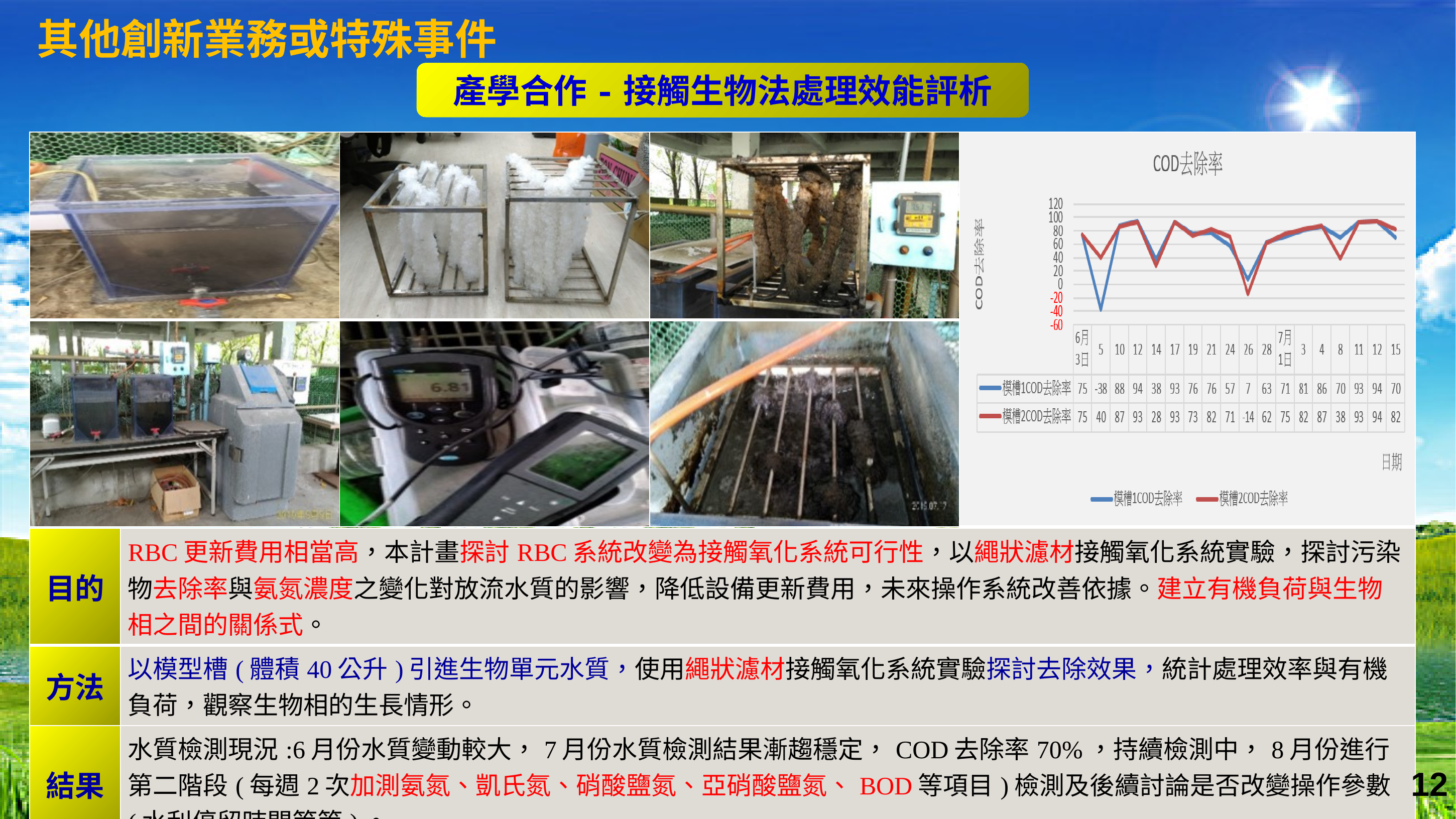

其他創新業務或特殊事件
產學合作-接觸生物法處理效能評析
|  |  |  |  |
| --- | --- | --- | --- |
|  |  |  |  |
| 目的 | RBC更新費用相當高，本計畫探討RBC系統改變為接觸氧化系統可行性，以繩狀濾材接觸氧化系統實驗，探討污染物去除率與氨氮濃度之變化對放流水質的影響，降低設備更新費用，未來操作系統改善依據。建立有機負荷與生物相之間的關係式。 |
| --- | --- |
| 方法 | 以模型槽(體積40公升)引進生物單元水質，使用繩狀濾材接觸氧化系統實驗探討去除效果，統計處理效率與有機負荷，觀察生物相的生長情形。 |
| 結果 | 水質檢測現況:6月份水質變動較大，7月份水質檢測結果漸趨穩定，COD去除率70%，持續檢測中，8月份進行第二階段(每週2次加測氨氮、凱氏氮、硝酸鹽氮、亞硝酸鹽氮、BOD等項目)檢測及後續討論是否改變操作參數(水利停留時間等等)。 |
12